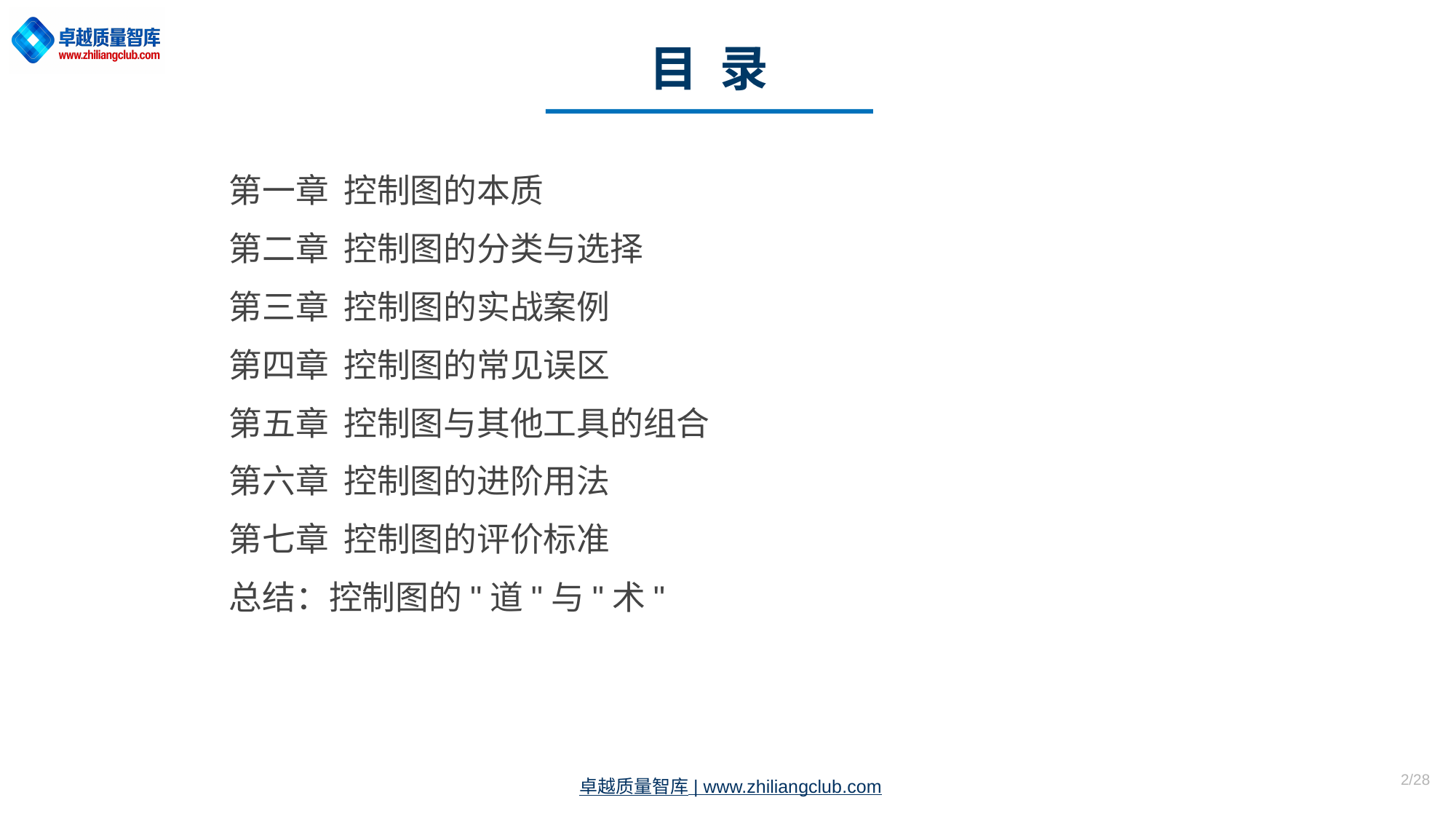

目  录

第一章  控制图的本质
第二章  控制图的分类与选择
第三章  控制图的实战案例
第四章  控制图的常见误区
第五章  控制图与其他工具的组合
第六章  控制图的进阶用法
第七章  控制图的评价标准
总结：控制图的"道"与"术"
2/28